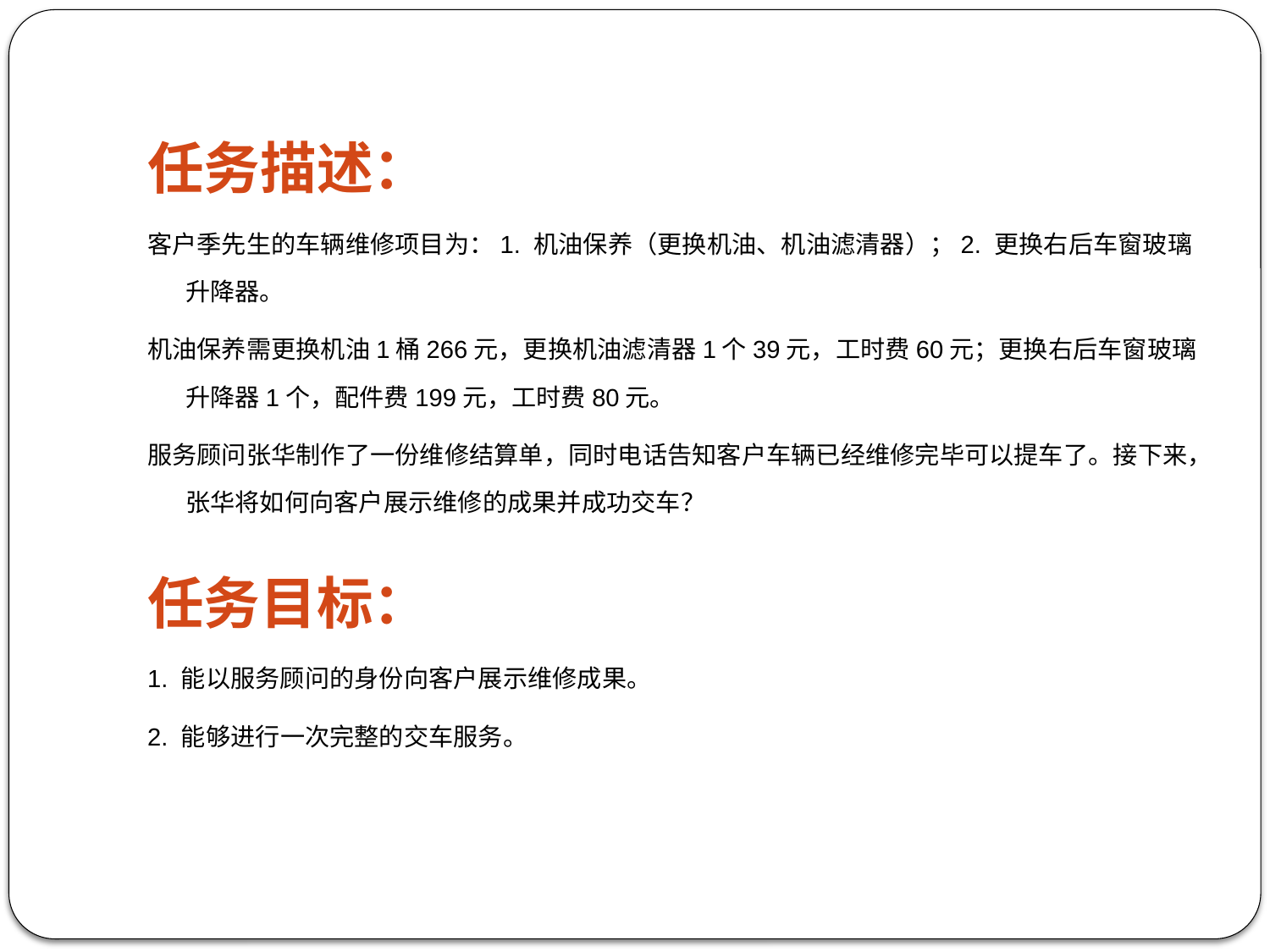

任务描述：
客户季先生的车辆维修项目为：1. 机油保养（更换机油、机油滤清器）；2. 更换右后车窗玻璃升降器。
机油保养需更换机油1桶266元，更换机油滤清器1个39元，工时费60元；更换右后车窗玻璃升降器1个，配件费199元，工时费80元。
服务顾问张华制作了一份维修结算单，同时电话告知客户车辆已经维修完毕可以提车了。接下来，张华将如何向客户展示维修的成果并成功交车？
任务目标：
1. 能以服务顾问的身份向客户展示维修成果。
2. 能够进行一次完整的交车服务。